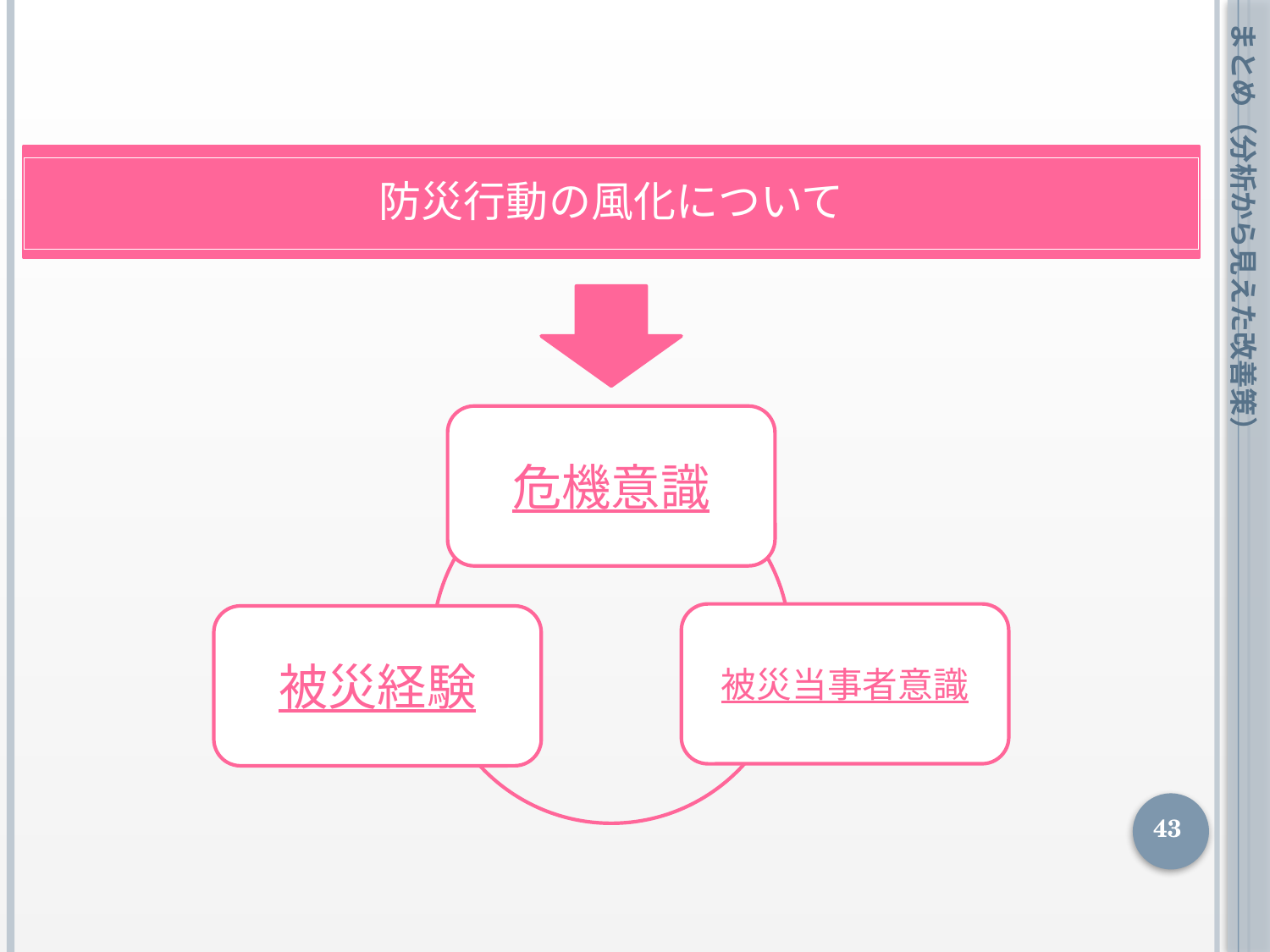

防災行動の風化について
 まとめ（分析から見えた改善策）

危機意識

被災当事者意識
被災経験
43